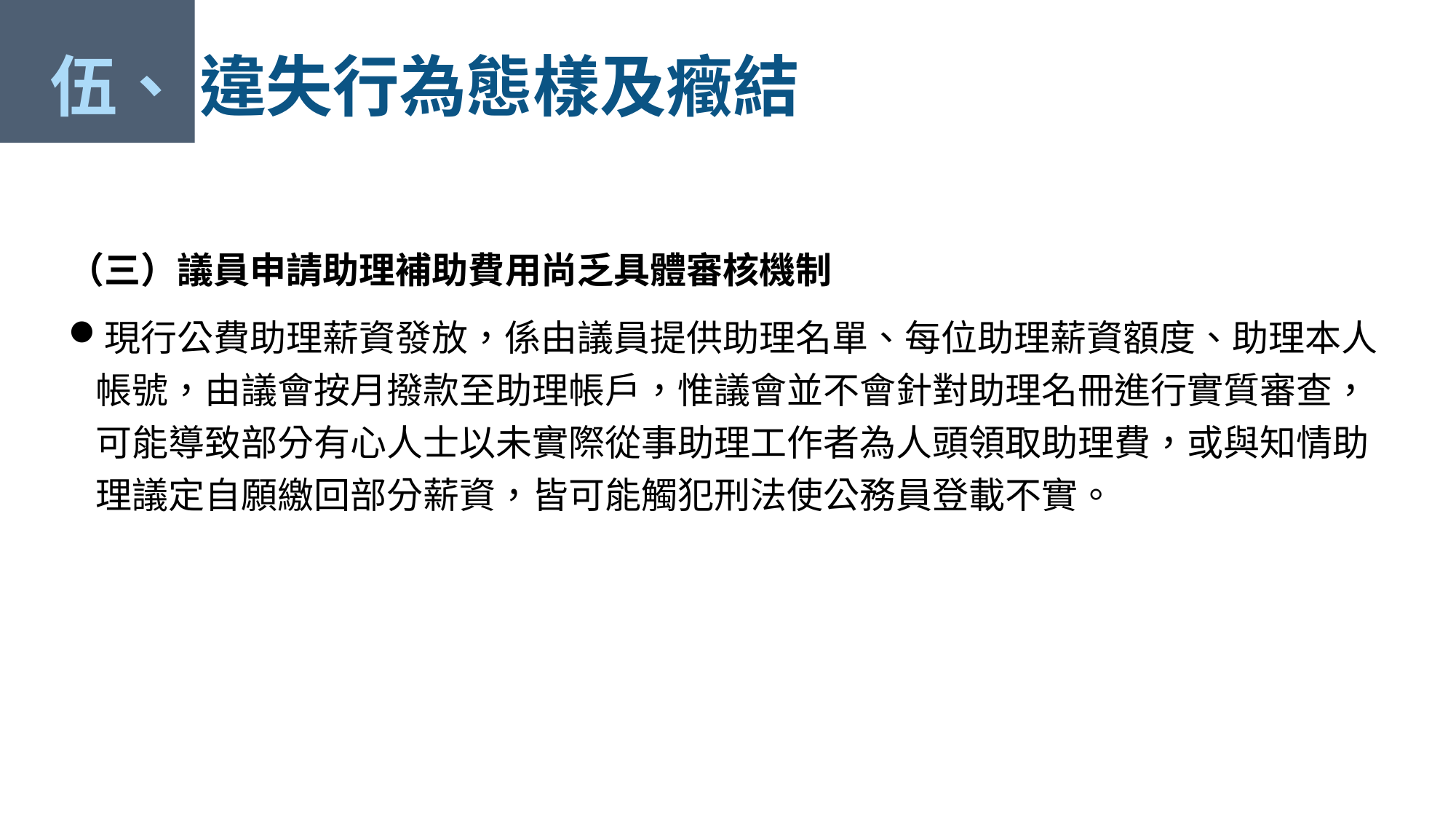

伍、 違失行為態樣及癥結
（三）議員申請助理補助費用尚乏具體審核機制
現行公費助理薪資發放，係由議員提供助理名單、每位助理薪資額度、助理本人帳號，由議會按月撥款至助理帳戶，惟議會並不會針對助理名冊進行實質審查，可能導致部分有心人士以未實際從事助理工作者為人頭領取助理費，或與知情助理議定自願繳回部分薪資，皆可能觸犯刑法使公務員登載不實。